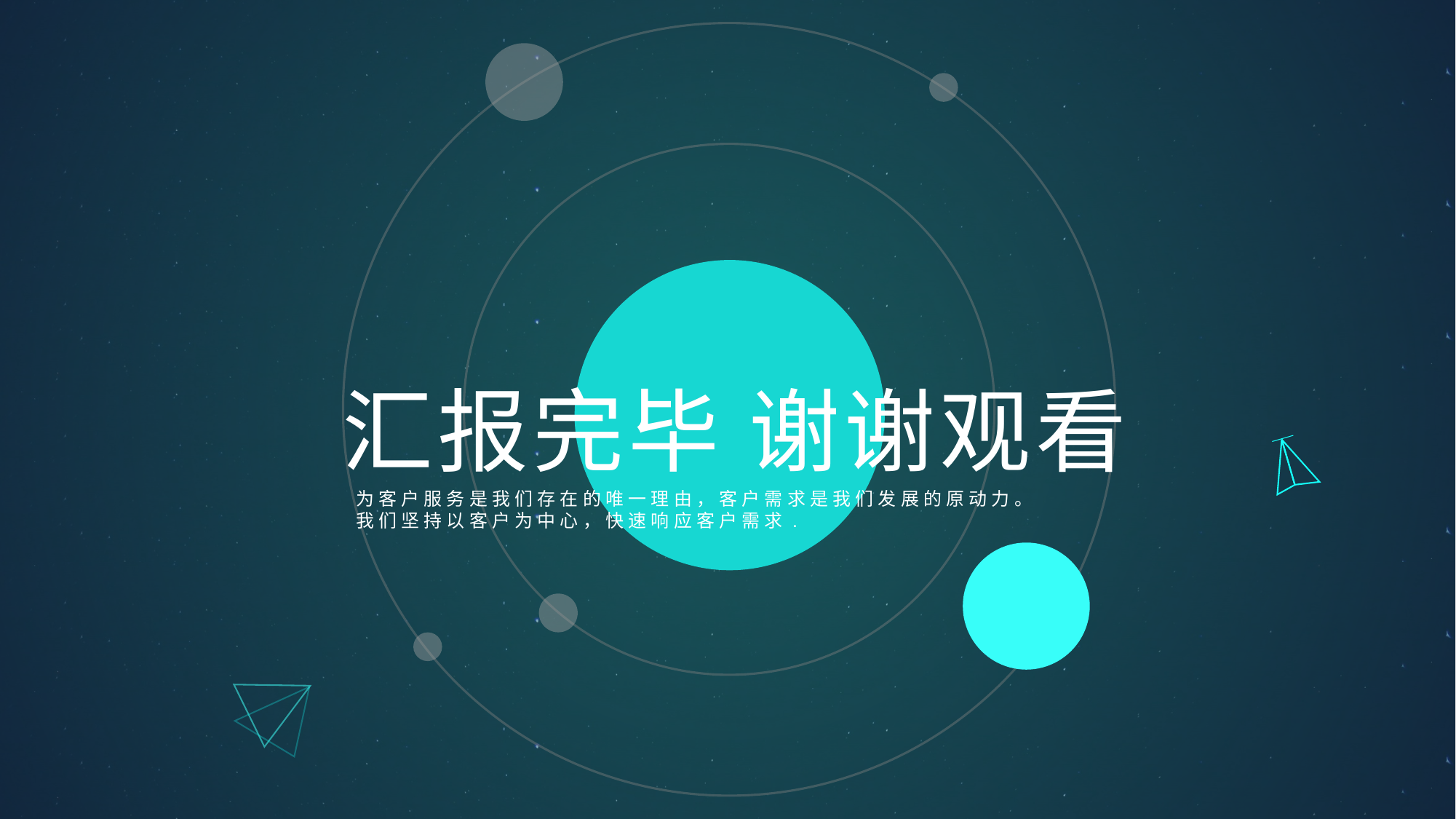

汇报完毕 谢谢观看

为客户服务是我们存在的唯一理由，客户需求是我们发展的原动力。
我们坚持以客户为中心，快速响应客户需求.